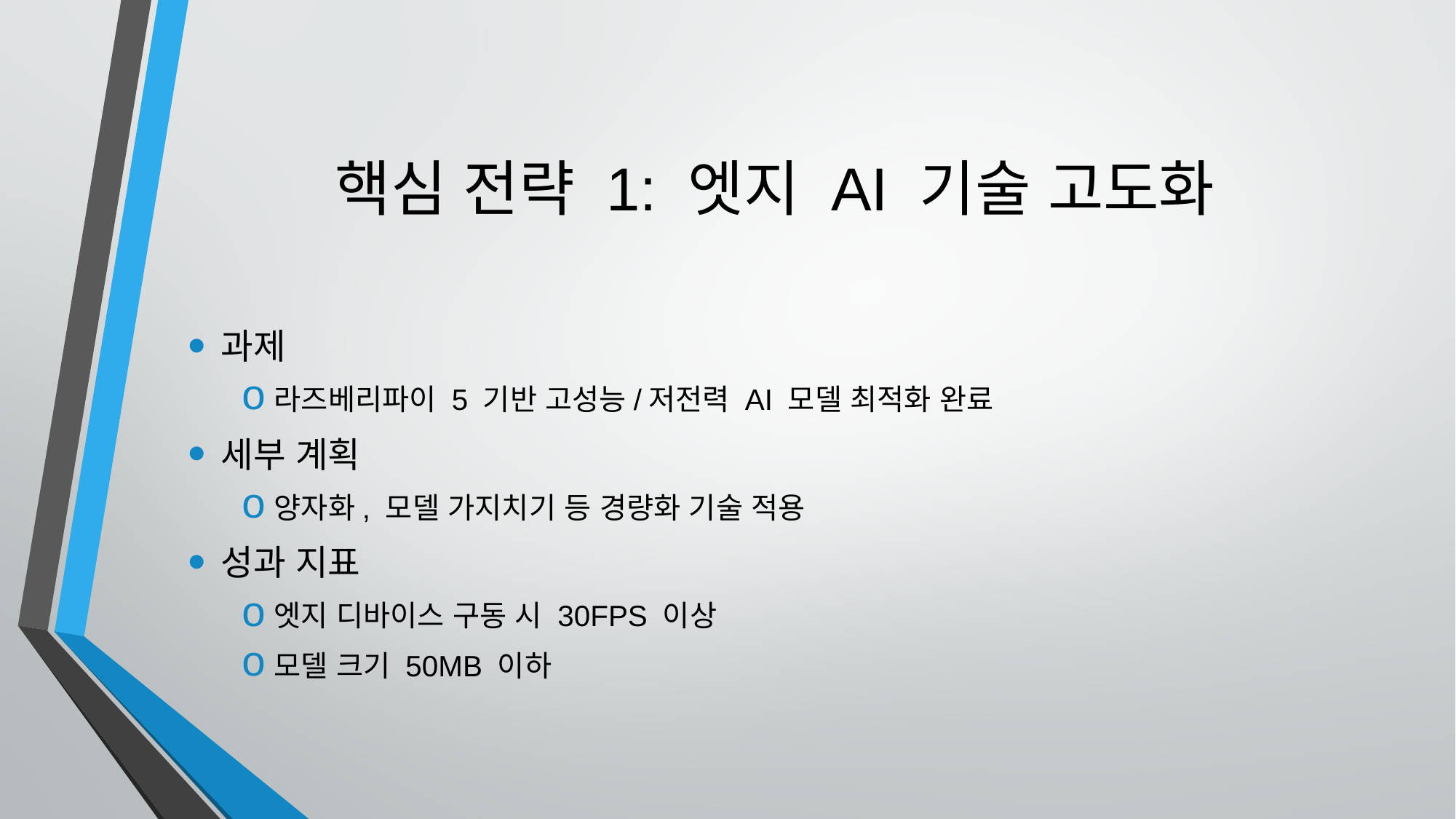

# 핵심 전략 1: 엣지 AI 기술 고도화
과제
라즈베리파이 5 기반 고성능/저전력 AI 모델 최적화 완료
세부 계획
양자화, 모델 가지치기 등 경량화 기술 적용
성과 지표
엣지 디바이스 구동 시 30FPS 이상
모델 크기 50MB 이하